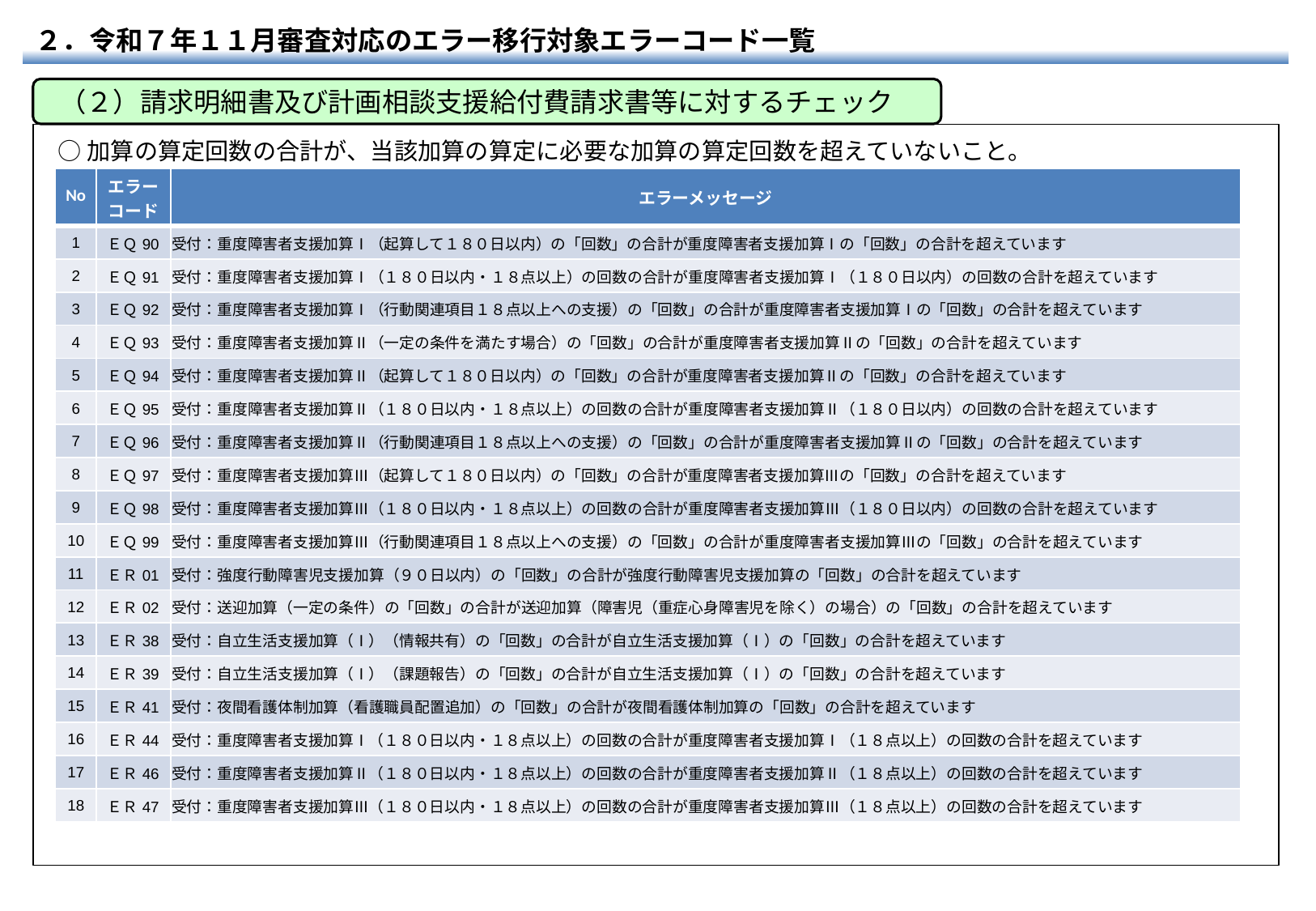

２．令和７年１１月審査対応のエラー移行対象エラーコード一覧
 （２）請求明細書及び計画相談支援給付費請求書等に対するチェック

○加算の算定回数の合計が、当該加算の算定に必要な加算の算定回数を超えていないこと。

| No | エラー コード | エラーメッセージ |
| --- | --- | --- |
| 1 | ＥＱ90 | 受付：重度障害者支援加算Ⅰ（起算して１８０日以内）の「回数」の合計が重度障害者支援加算Ⅰの「回数」の合計を超えています |
| 2 | ＥＱ91 | 受付：重度障害者支援加算Ⅰ（１８０日以内・１８点以上）の回数の合計が重度障害者支援加算Ⅰ（１８０日以内）の回数の合計を超えています |
| 3 | ＥＱ92 | 受付：重度障害者支援加算Ⅰ（行動関連項目１８点以上への支援）の「回数」の合計が重度障害者支援加算Ⅰの「回数」の合計を超えています |
| 4 | ＥＱ93 | 受付：重度障害者支援加算Ⅱ（一定の条件を満たす場合）の「回数」の合計が重度障害者支援加算Ⅱの「回数」の合計を超えています |
| 5 | ＥＱ94 | 受付：重度障害者支援加算Ⅱ（起算して１８０日以内）の「回数」の合計が重度障害者支援加算Ⅱの「回数」の合計を超えています |
| 6 | ＥＱ95 | 受付：重度障害者支援加算Ⅱ（１８０日以内・１８点以上）の回数の合計が重度障害者支援加算Ⅱ（１８０日以内）の回数の合計を超えています |
| 7 | ＥＱ96 | 受付：重度障害者支援加算Ⅱ（行動関連項目１８点以上への支援）の「回数」の合計が重度障害者支援加算Ⅱの「回数」の合計を超えています |
| 8 | ＥＱ97 | 受付：重度障害者支援加算Ⅲ（起算して１８０日以内）の「回数」の合計が重度障害者支援加算Ⅲの「回数」の合計を超えています |
| 9 | ＥＱ98 | 受付：重度障害者支援加算Ⅲ（１８０日以内・１８点以上）の回数の合計が重度障害者支援加算Ⅲ（１８０日以内）の回数の合計を超えています |
| 10 | ＥＱ99 | 受付：重度障害者支援加算Ⅲ（行動関連項目１８点以上への支援）の「回数」の合計が重度障害者支援加算Ⅲの「回数」の合計を超えています |
| 11 | ＥＲ01 | 受付：強度行動障害児支援加算（９０日以内）の「回数」の合計が強度行動障害児支援加算の「回数」の合計を超えています |
| 12 | ＥＲ02 | 受付：送迎加算（一定の条件）の「回数」の合計が送迎加算（障害児（重症心身障害児を除く）の場合）の「回数」の合計を超えています |
| 13 | ＥＲ38 | 受付：自立生活支援加算（Ⅰ）（情報共有）の「回数」の合計が自立生活支援加算（Ⅰ）の「回数」の合計を超えています |
| 14 | ＥＲ39 | 受付：自立生活支援加算（Ⅰ）（課題報告）の「回数」の合計が自立生活支援加算（Ⅰ）の「回数」の合計を超えています |
| 15 | ＥＲ41 | 受付：夜間看護体制加算（看護職員配置追加）の「回数」の合計が夜間看護体制加算の「回数」の合計を超えています |
| 16 | ＥＲ44 | 受付：重度障害者支援加算Ⅰ（１８０日以内・１８点以上）の回数の合計が重度障害者支援加算Ⅰ（１８点以上）の回数の合計を超えています |
| 17 | ＥＲ46 | 受付：重度障害者支援加算Ⅱ（１８０日以内・１８点以上）の回数の合計が重度障害者支援加算Ⅱ（１８点以上）の回数の合計を超えています |
| 18 | ＥＲ47 | 受付：重度障害者支援加算Ⅲ（１８０日以内・１８点以上）の回数の合計が重度障害者支援加算Ⅲ（１８点以上）の回数の合計を超えています |